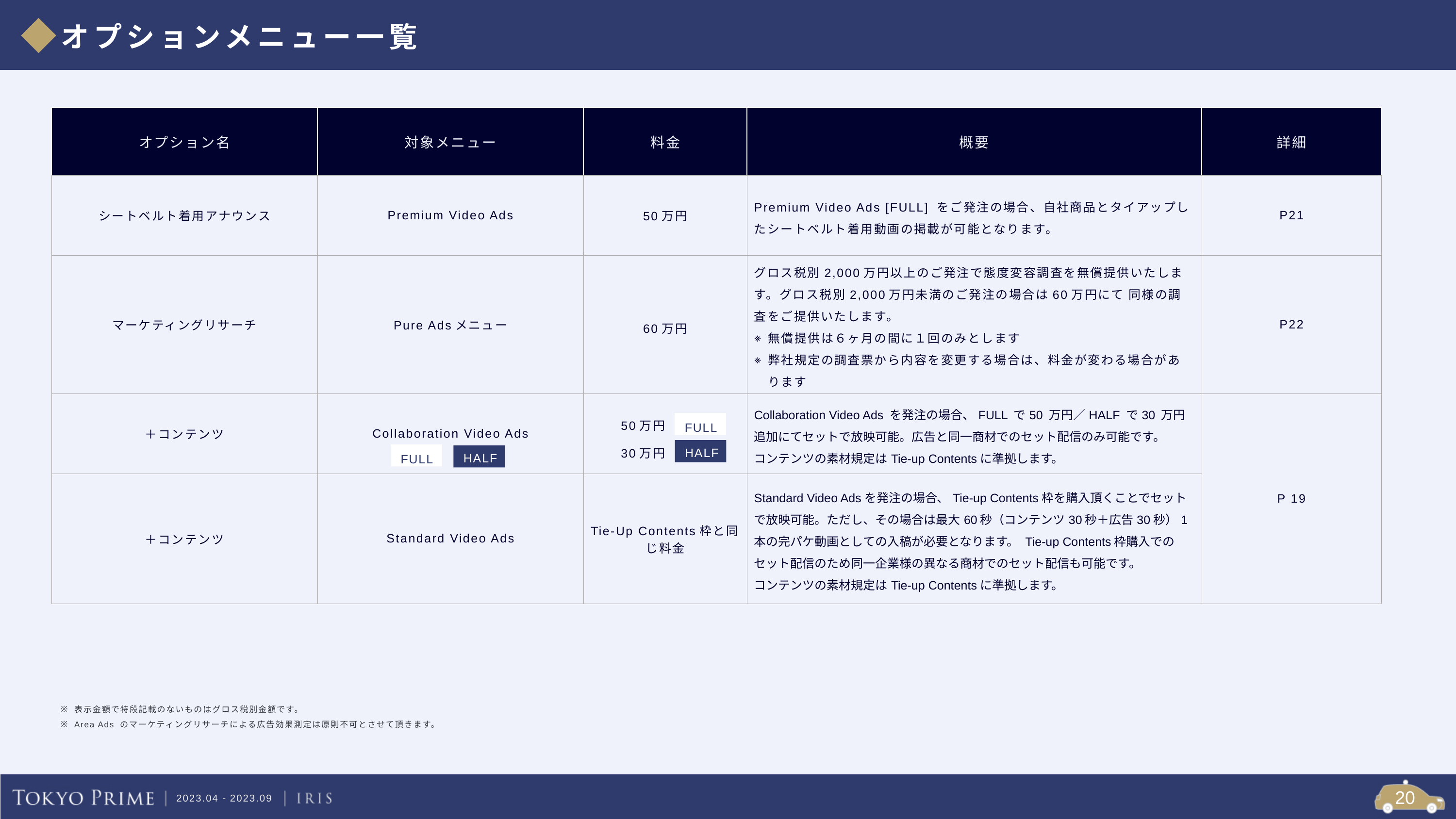

オプションメニュー一覧
| オプション名 | 対象メニュー | 料金 | 概要 | 詳細 |
| --- | --- | --- | --- | --- |
| シートベルト着用アナウンス | Premium Video Ads | 50万円 | Premium Video Ads [FULL] をご発注の場合、自社商品とタイアップしたシートベルト着用動画の掲載が可能となります。 | P21 |
| マーケティングリサーチ | Pure Adsメニュー | 60万円 | グロス税別2,000万円以上のご発注で態度変容調査を無償提供いたします。グロス税別2,000万円未満のご発注の場合は60万円にて 同様の調査をご提供いたします。 無償提供は６ヶ月の間に１回のみとします 弊社規定の調査票から内容を変更する場合は、料金が変わる場合があります | P22 |
| ＋コンテンツ | Collaboration Video Ads | 50万円 　　30万円 | Collaboration Video Ads を発注の場合、FULL で50 万円／HALF で30 万円 追加にてセットで放映可能。広告と同一商材でのセット配信のみ可能です。 コンテンツの素材規定はTie-up Contentsに準拠します。 | P 19 |
| ＋コンテンツ | Standard Video Ads | Tie-Up Contents枠と同じ料金 | Standard Video Adsを発注の場合、Tie-up Contents枠を購入頂くことでセットで放映可能。ただし、その場合は最大60秒（コンテンツ30秒＋広告30秒）1本の完パケ動画としての入稿が必要となります。 Tie-up Contents枠購入でのセット配信のため同一企業様の異なる商材でのセット配信も可能です。 コンテンツの素材規定はTie-up Contentsに準拠します。 |  |

FULL

HALF

HALF
FULL
表示金額で特段記載のないものはグロス税別金額です。
Area Ads のマーケティングリサーチによる広告効果測定は原則不可とさせて頂きます。